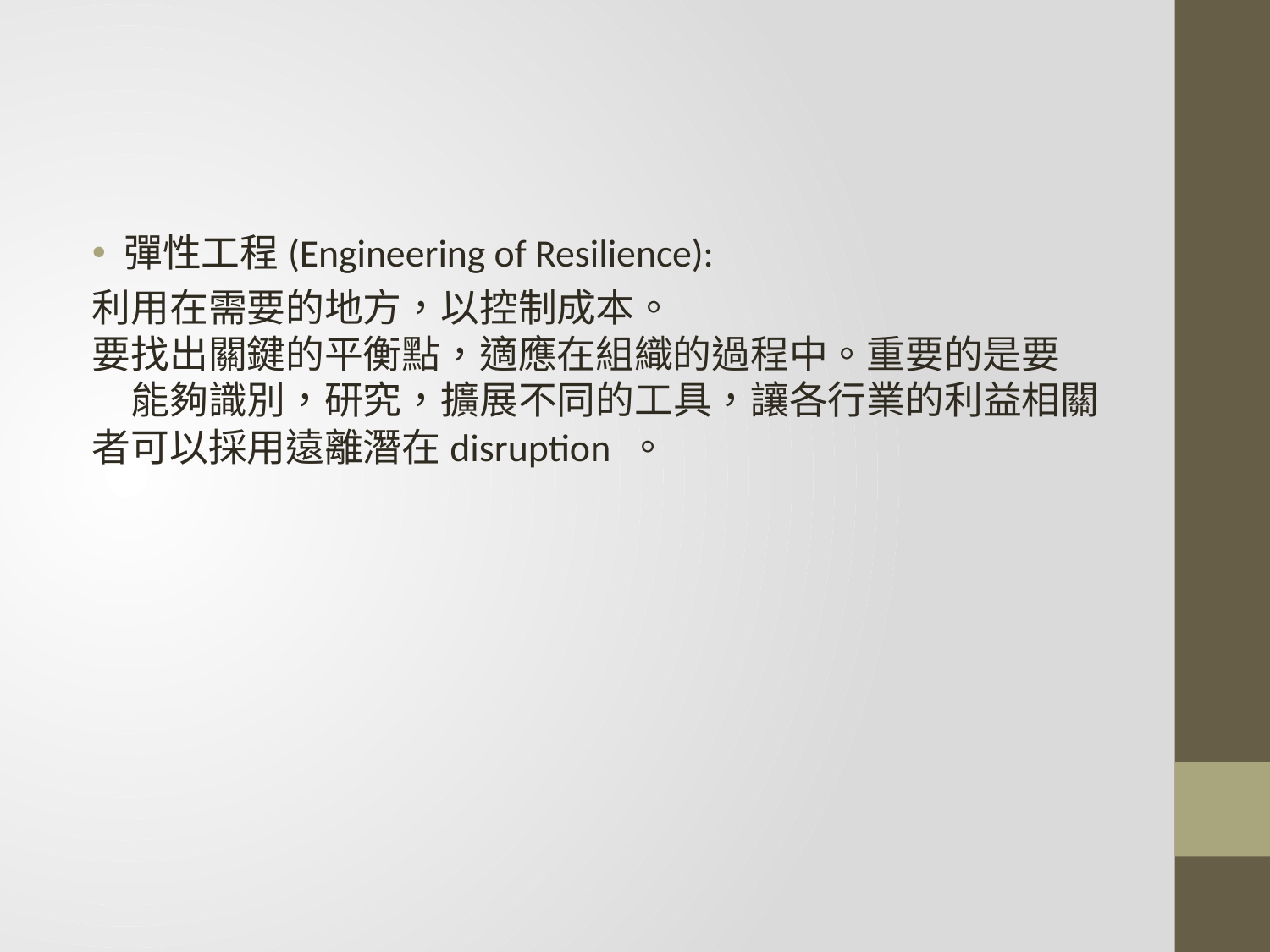

#
彈性工程(Engineering of Resilience):
利用在需要的地方，以控制成本。
要找出關鍵的平衡點，適應在組織的過程中。重要的是要　　能夠識別，研究，擴展不同的工具，讓各行業的利益相關者可以採用遠離潛在disruption 。